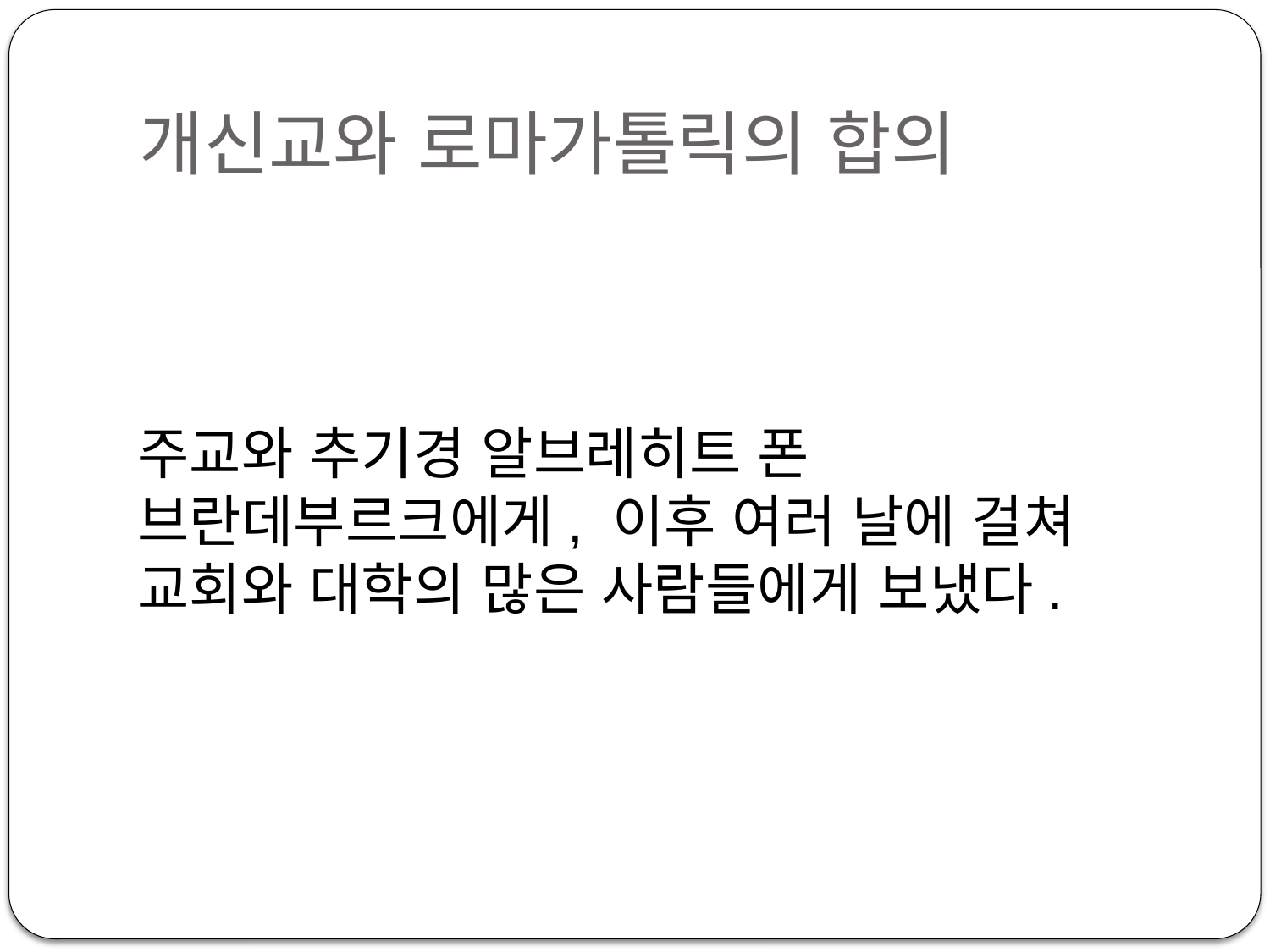

# 개신교와 로마가톨릭의 합의
주교와 추기경 알브레히트 폰 브란데부르크에게, 이후 여러 날에 걸쳐 교회와 대학의 많은 사람들에게 보냈다.